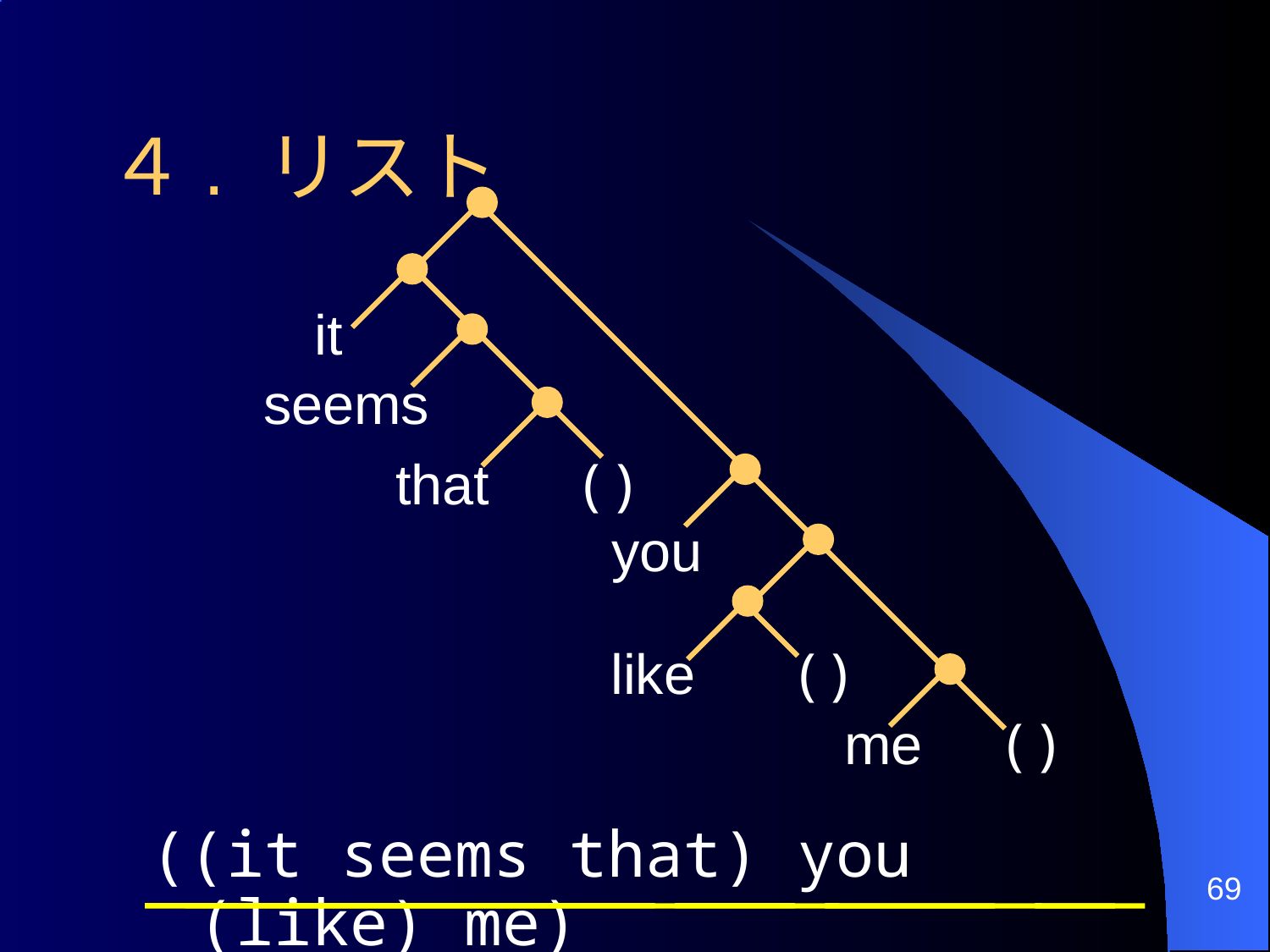

４. リスト

it

seems

that
()

you

()
like

me
()
((it seems that) you (like) me)
69